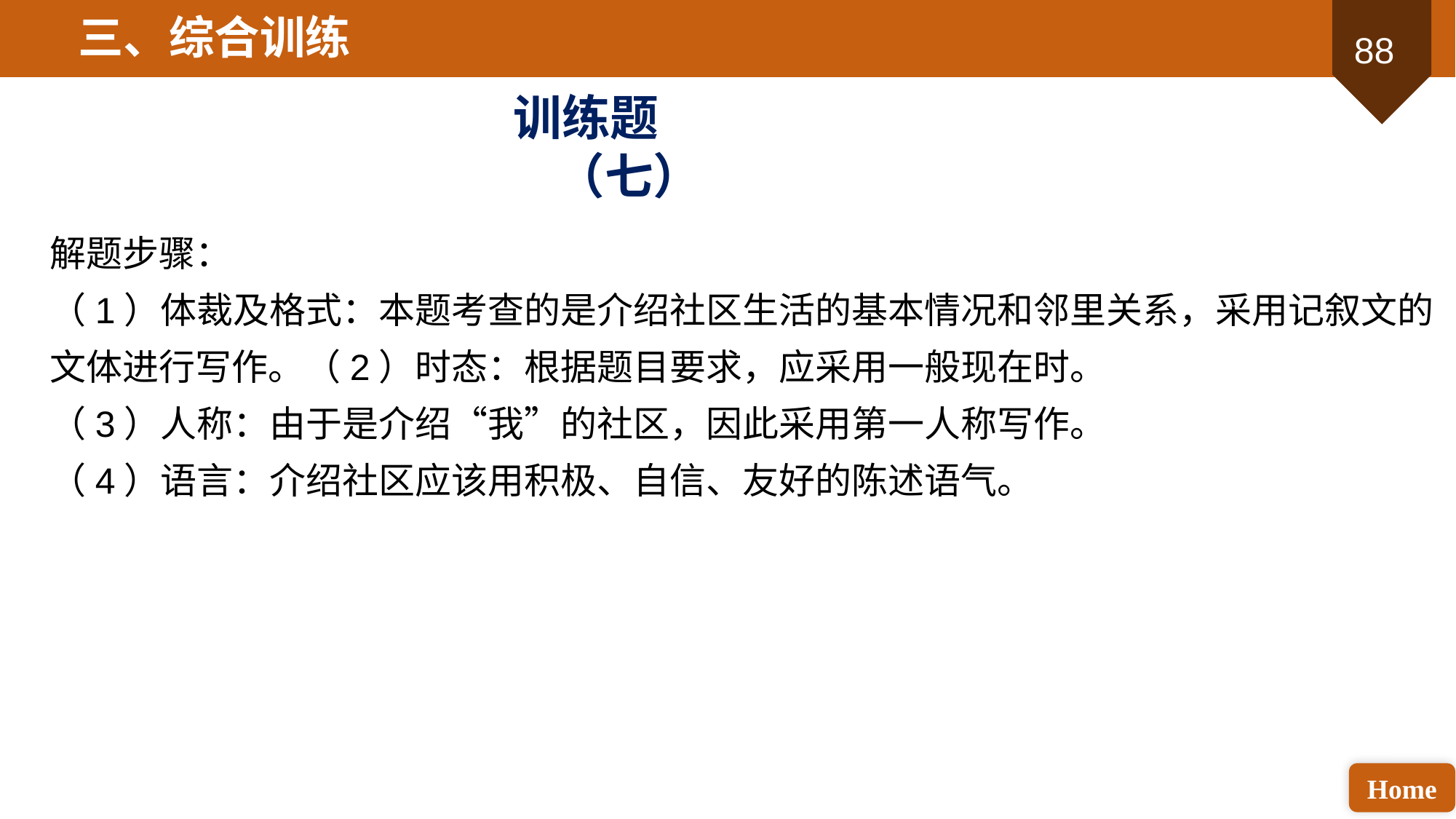

三、综合训练
训练题（七）
解题步骤：
（1）体裁及格式：本题考查的是介绍社区生活的基本情况和邻里关系，采用记叙文的文体进行写作。（2）时态：根据题目要求，应采用一般现在时。
（3）人称：由于是介绍“我”的社区，因此采用第一人称写作。
（4）语言：介绍社区应该用积极、自信、友好的陈述语气。